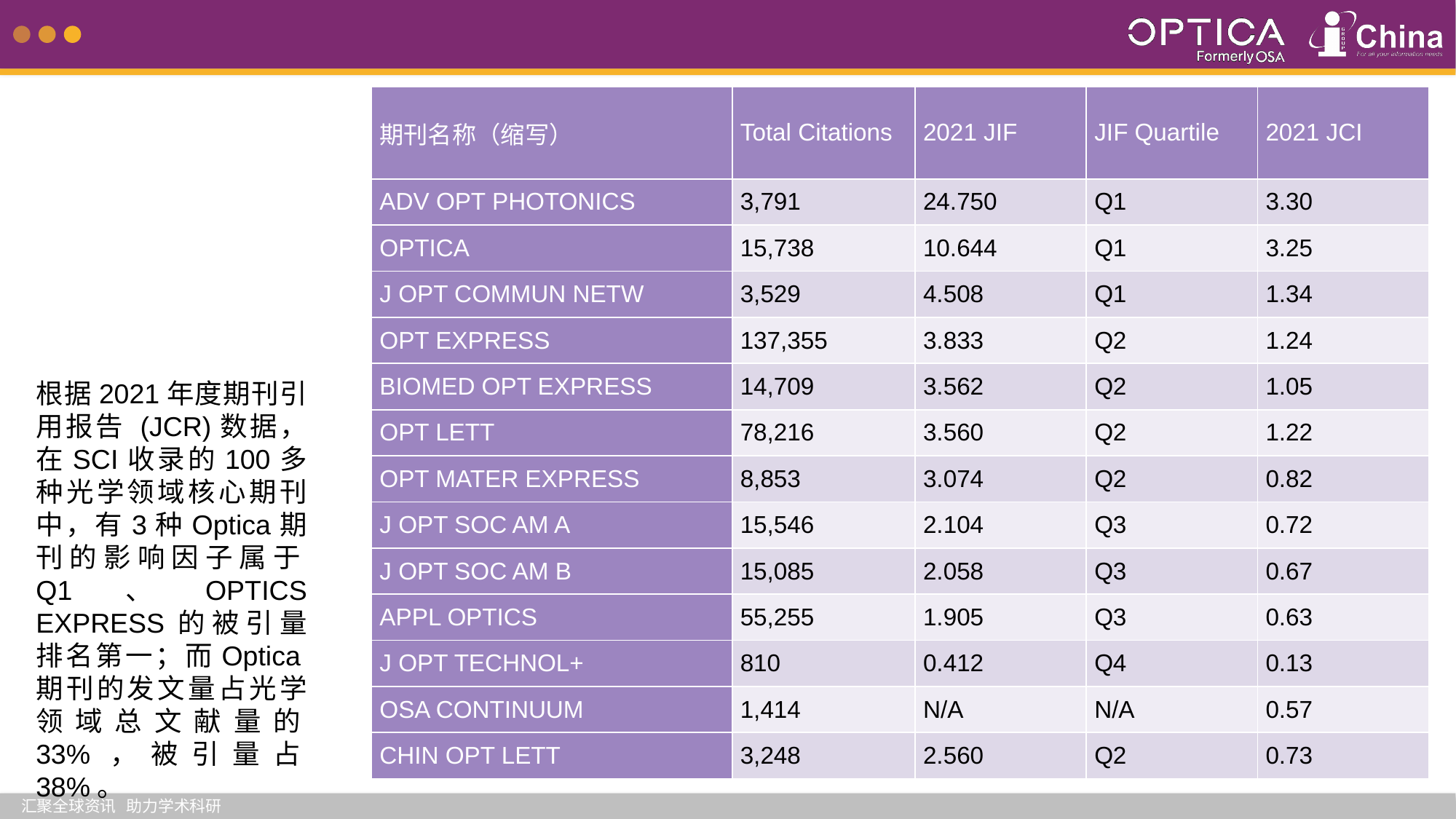

| 期刊名称（缩写） | Total Citations | 2021 JIF | JIF Quartile | 2021 JCI |
| --- | --- | --- | --- | --- |
| ADV OPT PHOTONICS | 3,791 | 24.750 | Q1 | 3.30 |
| OPTICA | 15,738 | 10.644 | Q1 | 3.25 |
| J OPT COMMUN NETW | 3,529 | 4.508 | Q1 | 1.34 |
| OPT EXPRESS | 137,355 | 3.833 | Q2 | 1.24 |
| BIOMED OPT EXPRESS | 14,709 | 3.562 | Q2 | 1.05 |
| OPT LETT | 78,216 | 3.560 | Q2 | 1.22 |
| OPT MATER EXPRESS | 8,853 | 3.074 | Q2 | 0.82 |
| J OPT SOC AM A | 15,546 | 2.104 | Q3 | 0.72 |
| J OPT SOC AM B | 15,085 | 2.058 | Q3 | 0.67 |
| APPL OPTICS | 55,255 | 1.905 | Q3 | 0.63 |
| J OPT TECHNOL+ | 810 | 0.412 | Q4 | 0.13 |
| OSA CONTINUUM | 1,414 | N/A | N/A | 0.57 |
| CHIN OPT LETT | 3,248 | 2.560 | Q2 | 0.73 |
根据2021年度期刊引用报告 (JCR)数据，在SCI收录的100多种光学领域核心期刊中，有3种Optica期刊的影响因子属于Q1、OPTICS EXPRESS的被引量排名第一；而Optica期刊的发文量占光学领域总文献量的33%，被引量占38%。